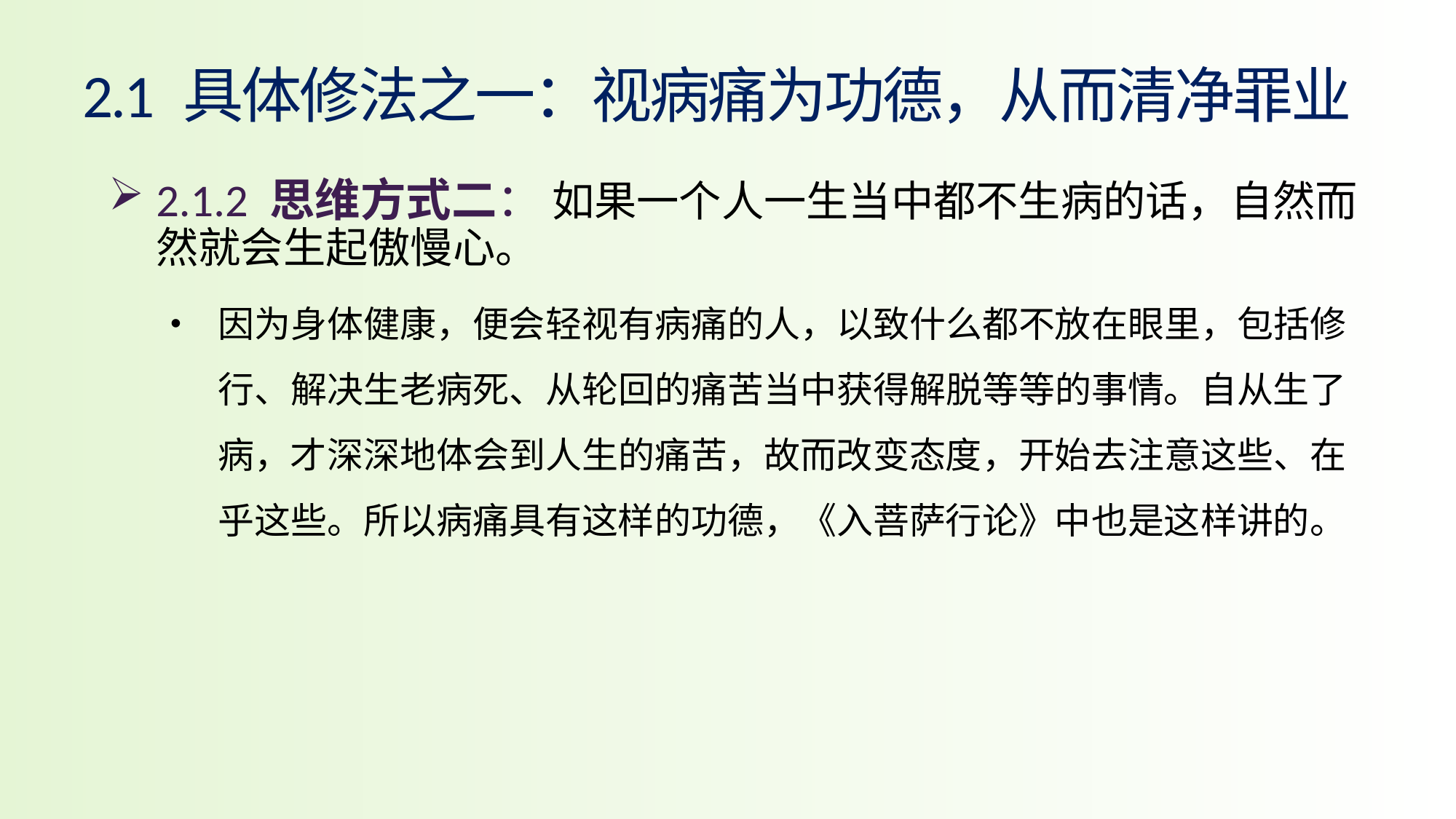

2.1 具体修法之一：视病痛为功德，从而清净罪业
2.1.2 思维方式二： 如果一个人一生当中都不生病的话，自然而然就会生起傲慢心。
因为身体健康，便会轻视有病痛的人，以致什么都不放在眼里，包括修行、解决生老病死、从轮回的痛苦当中获得解脱等等的事情。自从生了病，才深深地体会到人生的痛苦，故而改变态度，开始去注意这些、在乎这些。所以病痛具有这样的功德，《入菩萨行论》中也是这样讲的。